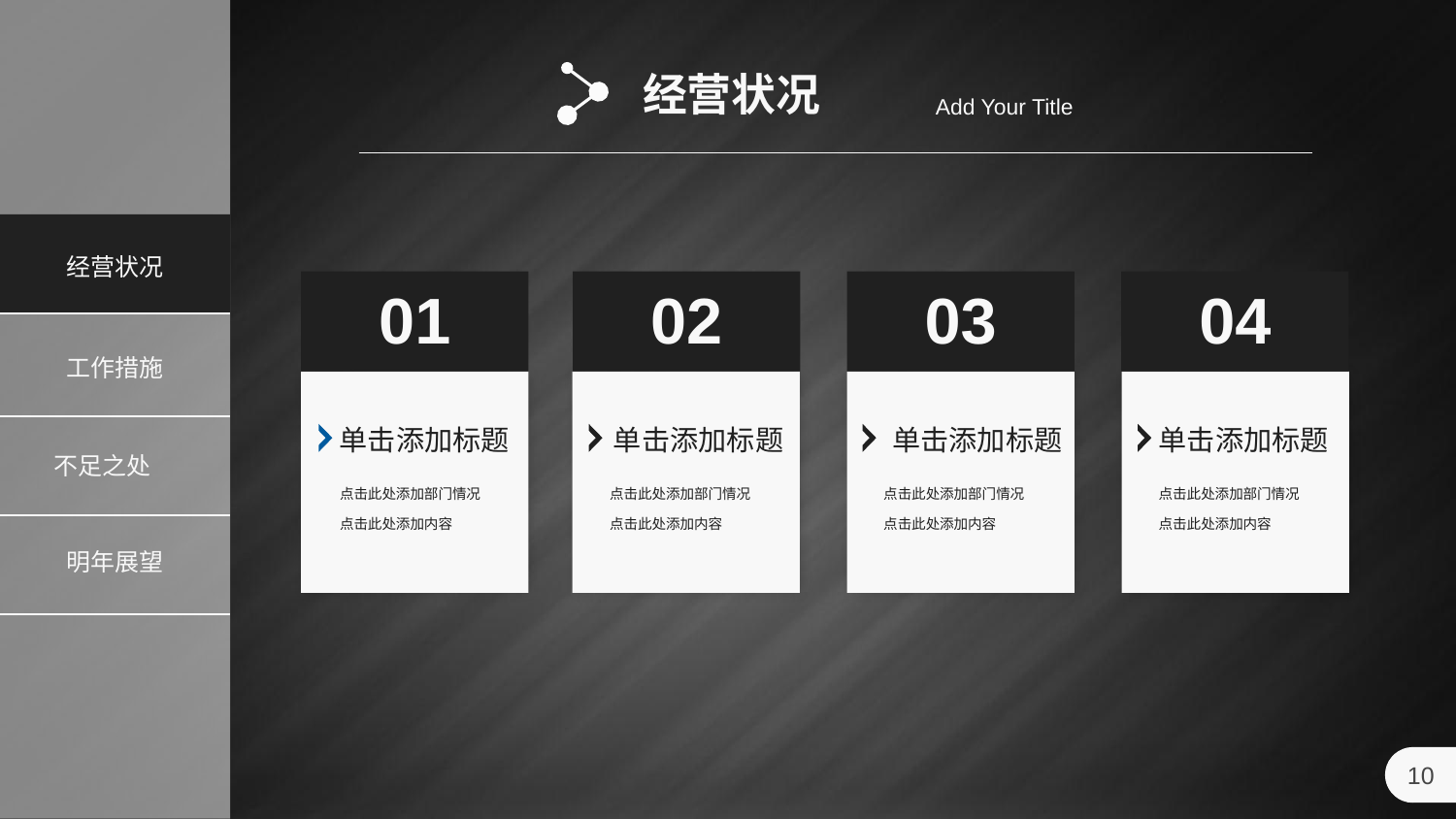

经营状况
Add Your Title

01
02
03
04

单击添加标题
单击添加标题
单击添加标题
单击添加标题

点击此处添加部门情况
点击此处添加内容
点击此处添加部门情况
点击此处添加内容
点击此处添加部门情况
点击此处添加内容
点击此处添加部门情况
点击此处添加内容